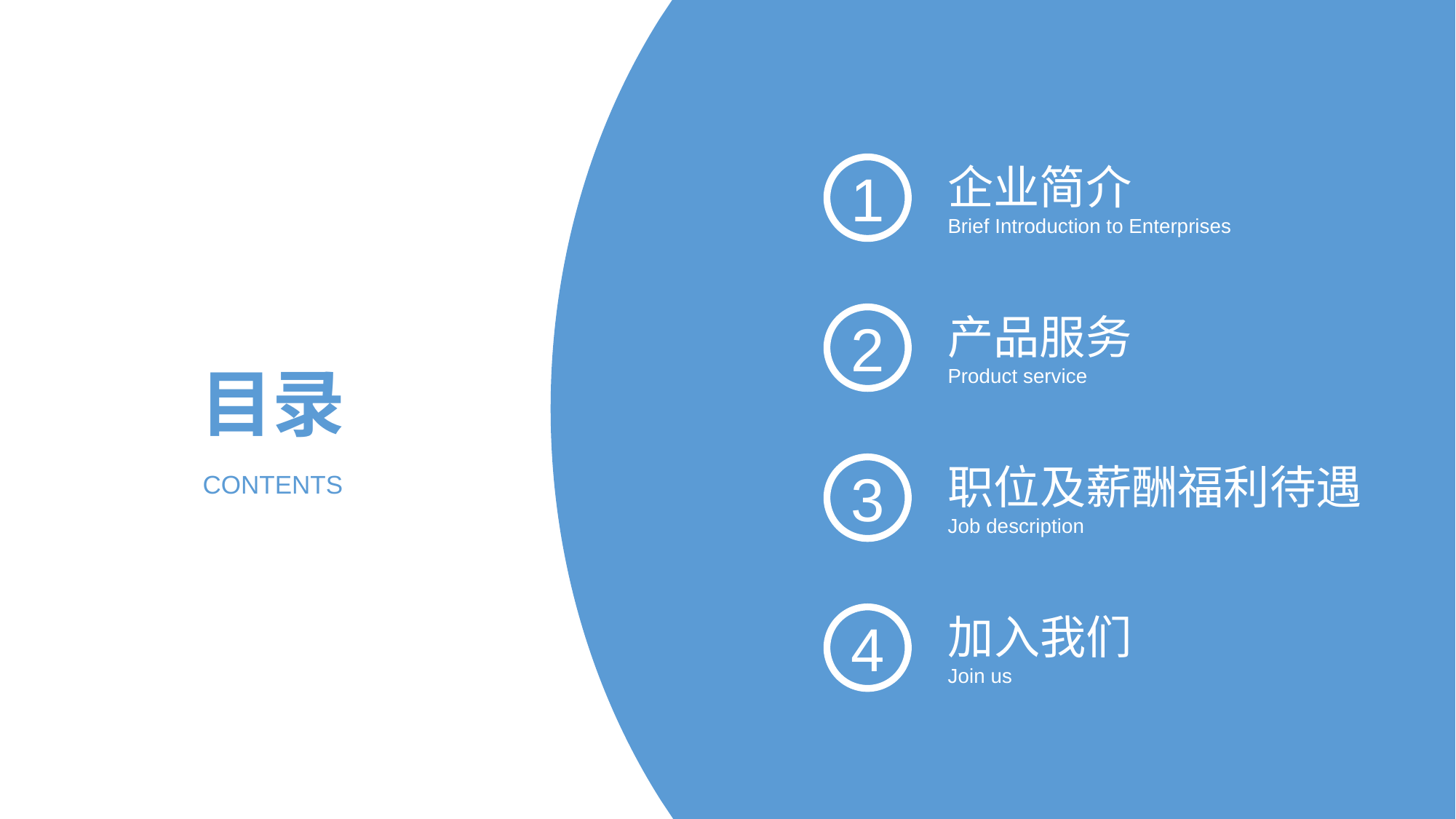

1
企业简介
Brief Introduction to Enterprises
2
产品服务
Product service
目录
CONTENTS
3
职位及薪酬福利待遇
Job description
4
加入我们
Join us